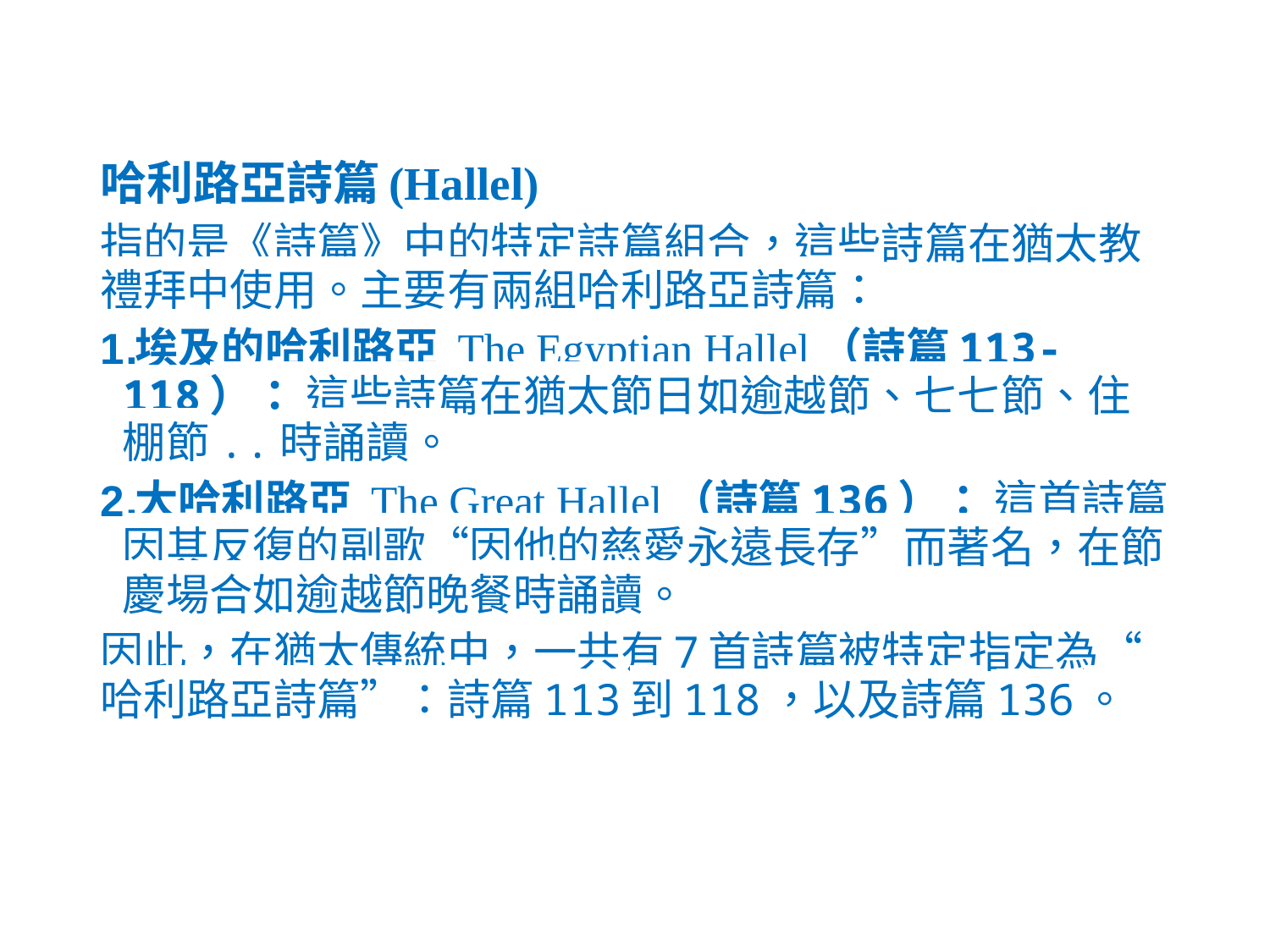

哈利路亞詩篇(Hallel)
指的是《詩篇》中的特定詩篇組合，這些詩篇在猶太教禮拜中使用。主要有兩組哈利路亞詩篇：
埃及的哈利路亞 The Egyptian Hallel（詩篇113-118）： 這些詩篇在猶太節日如逾越節、七七節、住棚節..時誦讀。
大哈利路亞 The Great Hallel（詩篇136）： 這首詩篇因其反復的副歌“因他的慈愛永遠長存”而著名，在節慶場合如逾越節晚餐時誦讀。
因此，在猶太傳統中，一共有7首詩篇被特定指定為“哈利路亞詩篇”：詩篇113到118，以及詩篇136。